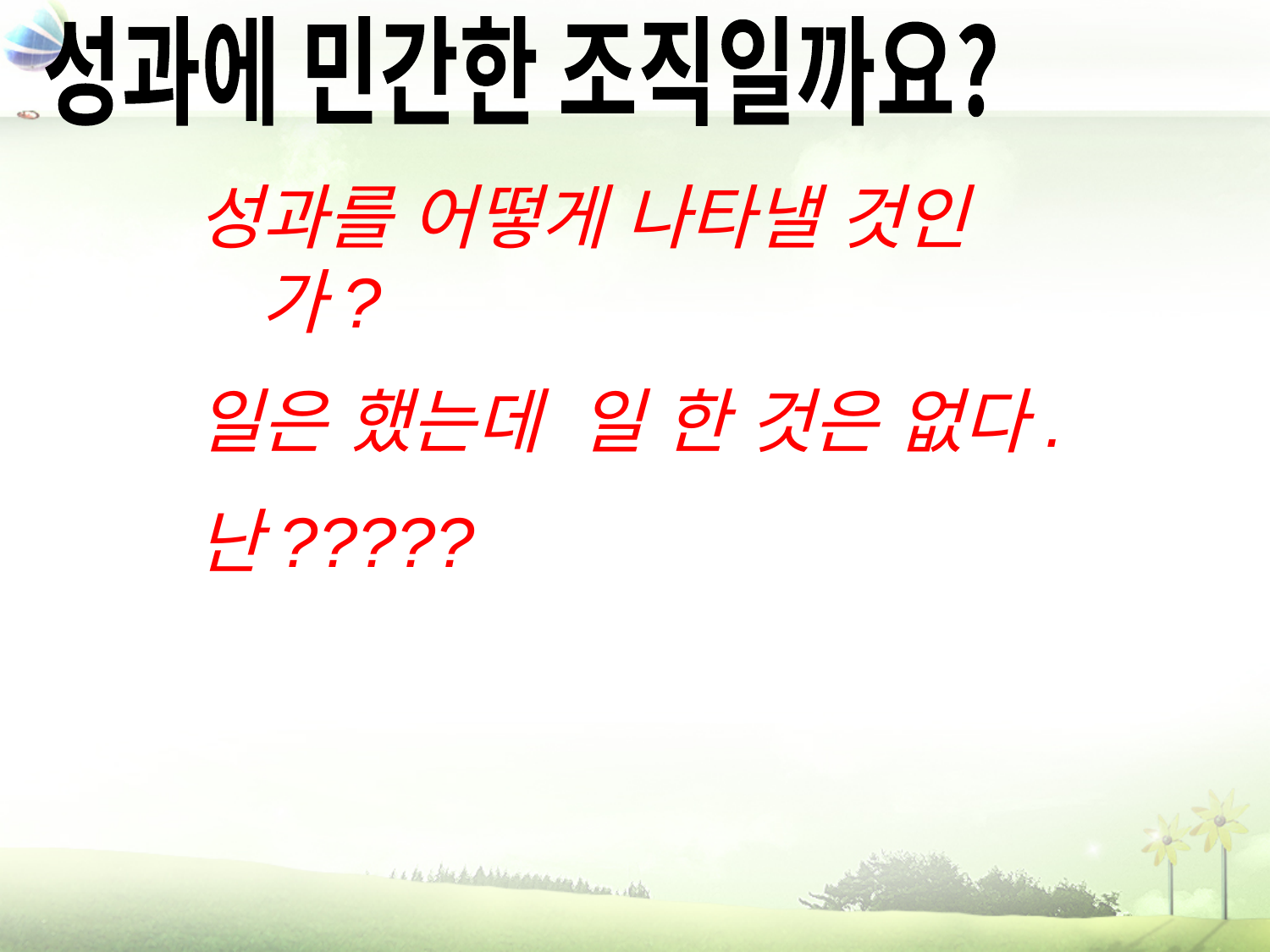

성과에 민간한 조직일까요?
성과를 어떻게 나타낼 것인가?
일은 했는데  일 한 것은 없다.
난?????